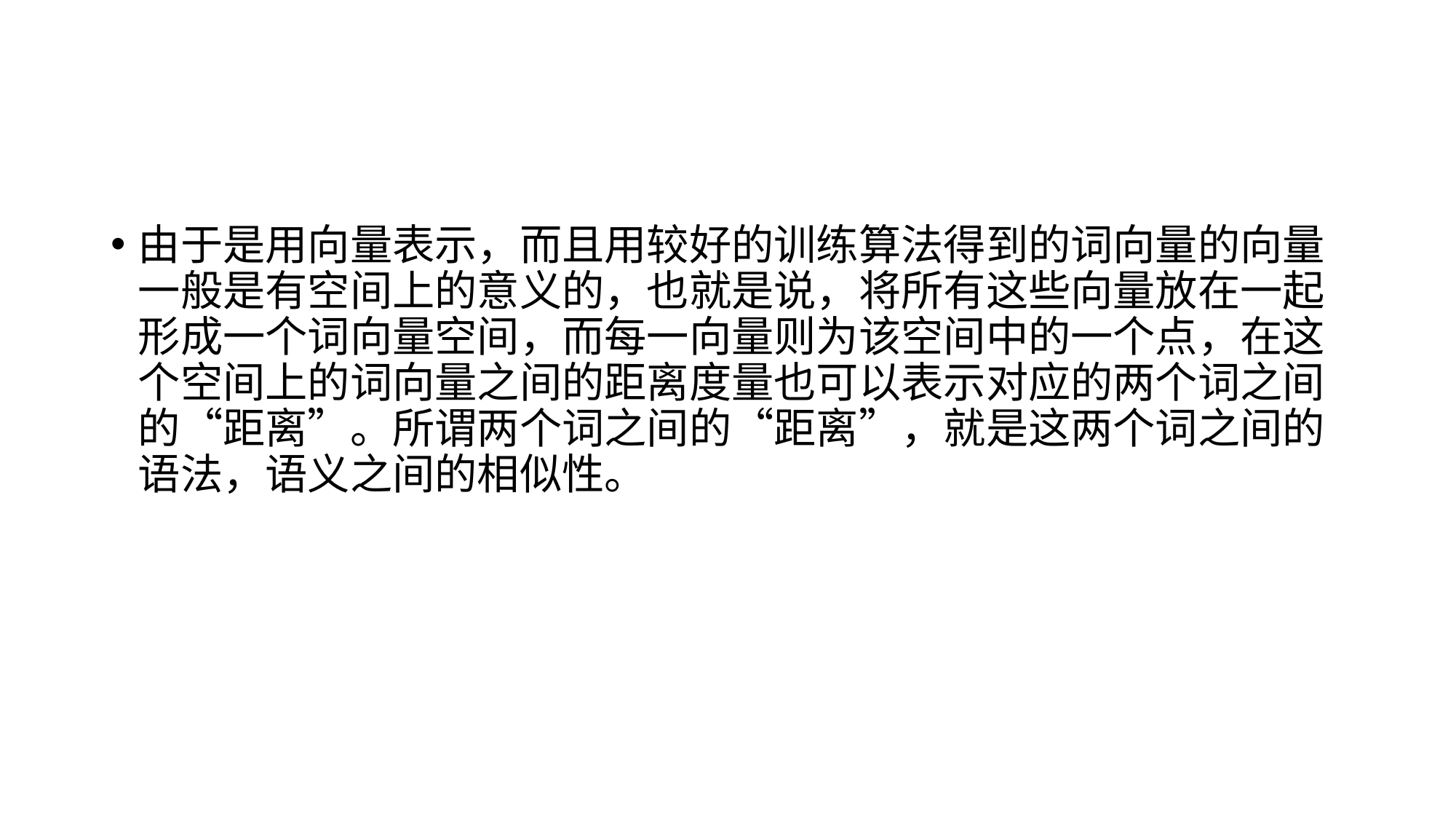

#
由于是用向量表示，而且用较好的训练算法得到的词向量的向量一般是有空间上的意义的，也就是说，将所有这些向量放在一起形成一个词向量空间，而每一向量则为该空间中的一个点，在这个空间上的词向量之间的距离度量也可以表示对应的两个词之间的“距离”。所谓两个词之间的“距离”，就是这两个词之间的语法，语义之间的相似性。